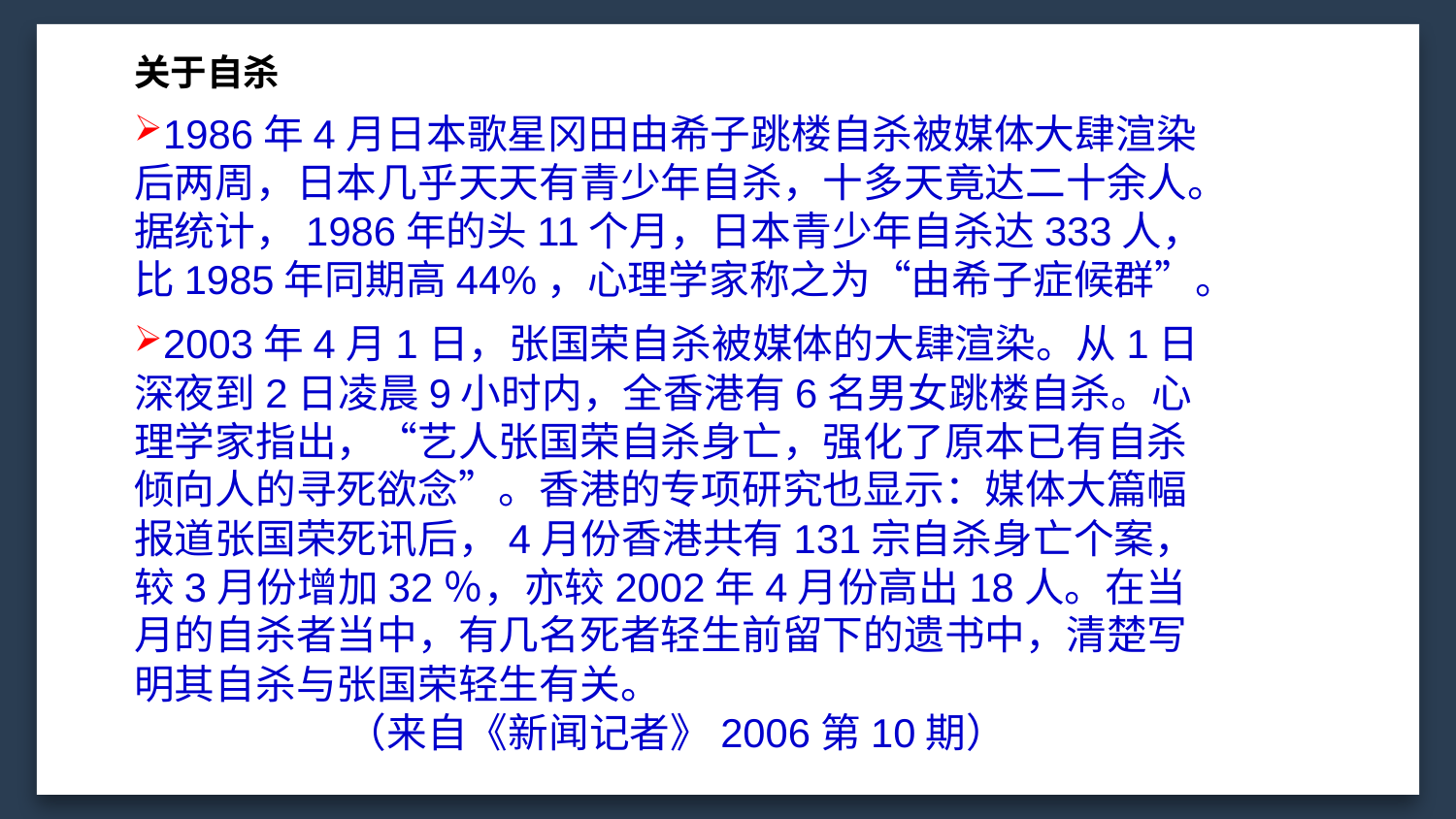

关于自杀
1986年4月日本歌星冈田由希子跳楼自杀被媒体大肆渲染后两周，日本几乎天天有青少年自杀，十多天竟达二十余人。据统计，1986年的头11个月，日本青少年自杀达333人，比1985年同期高44%，心理学家称之为“由希子症候群”。
2003年4月1日，张国荣自杀被媒体的大肆渲染。从1日深夜到2日凌晨9小时内，全香港有6名男女跳楼自杀。心理学家指出，“艺人张国荣自杀身亡，强化了原本已有自杀倾向人的寻死欲念”。香港的专项研究也显示：媒体大篇幅报道张国荣死讯后，4月份香港共有131宗自杀身亡个案，较3月份增加32％，亦较2002年4月份高出18人。在当月的自杀者当中，有几名死者轻生前留下的遗书中，清楚写明其自杀与张国荣轻生有关。
（来自《新闻记者》2006第10期）